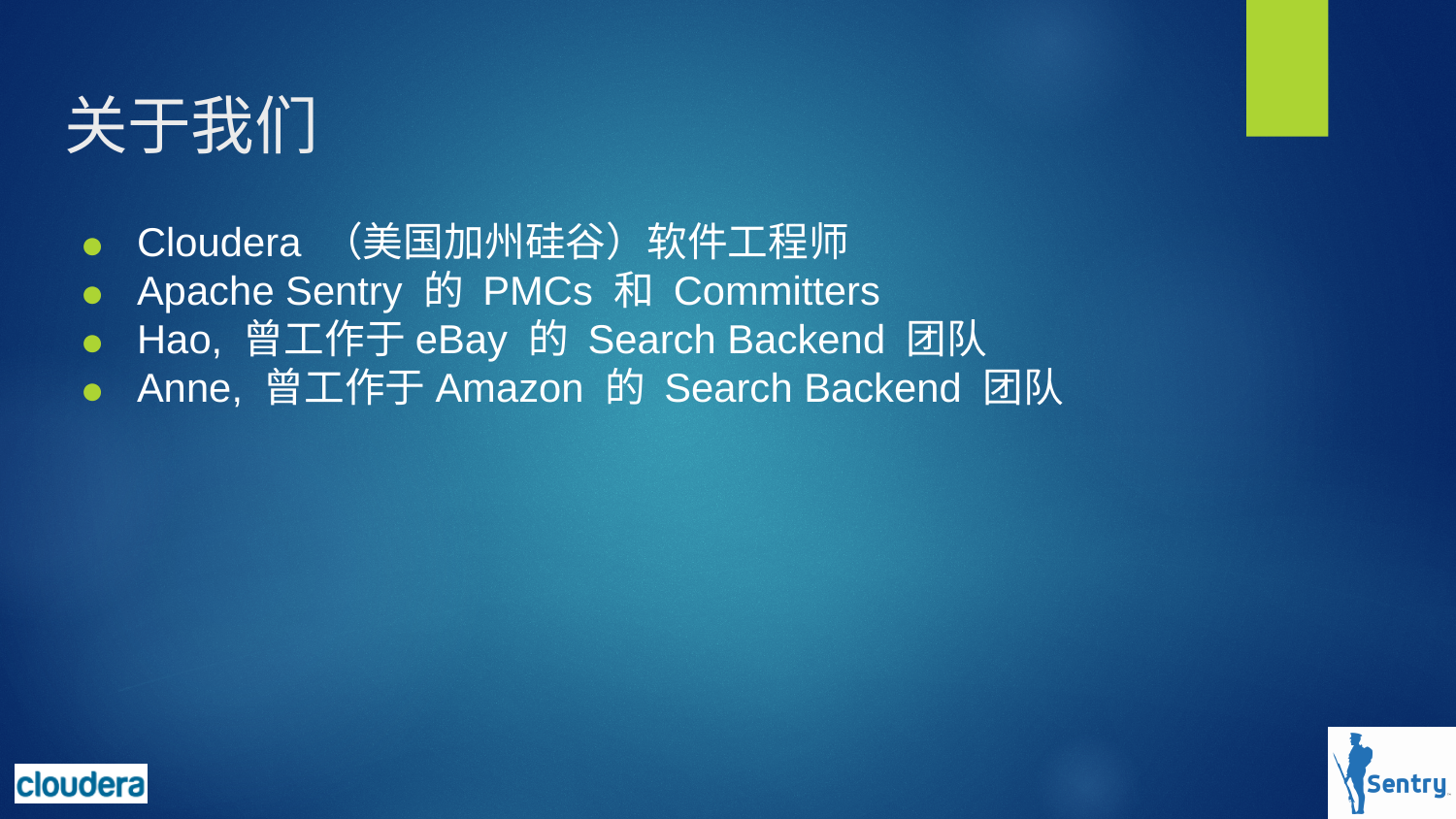

# 关于我们
Cloudera （美国加州硅谷）软件工程师
Apache Sentry 的 PMCs 和 Committers
Hao, 曾工作于eBay 的 Search Backend 团队
Anne, 曾工作于Amazon 的 Search Backend 团队